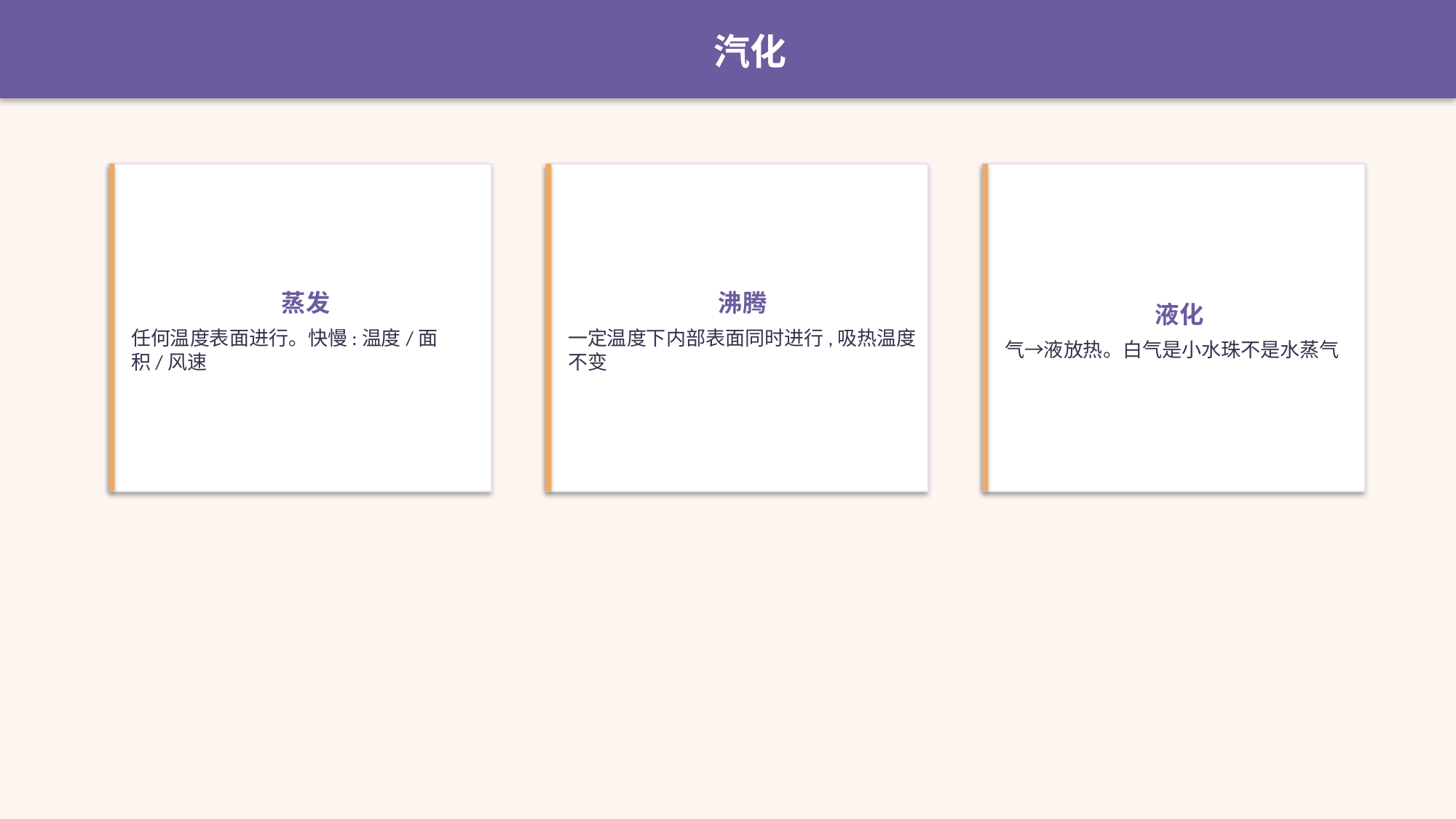

汽化
蒸发
任何温度表面进行。快慢:温度/面积/风速

沸腾
一定温度下内部表面同时进行,吸热温度不变

液化
气→液放热。白气是小水珠不是水蒸气